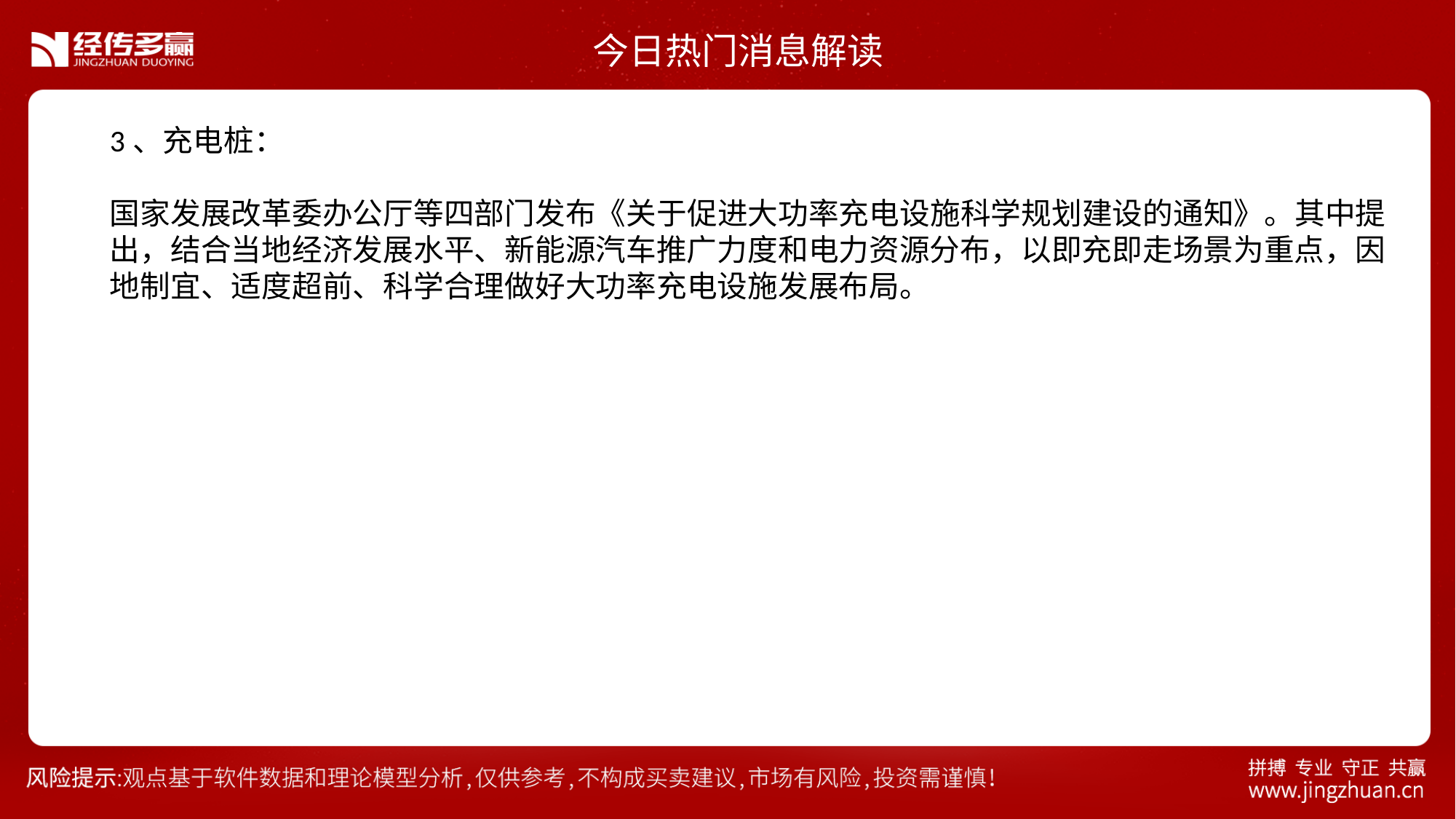

今日热门消息解读
3、充电桩：

国家发展改革委办公厅等四部门发布《关于促进大功率充电设施科学规划建设的通知》。其中提出，结合当地经济发展水平、新能源汽车推广力度和电力资源分布，以即充即走场景为重点，因地制宜、适度超前、科学合理做好大功率充电设施发展布局。